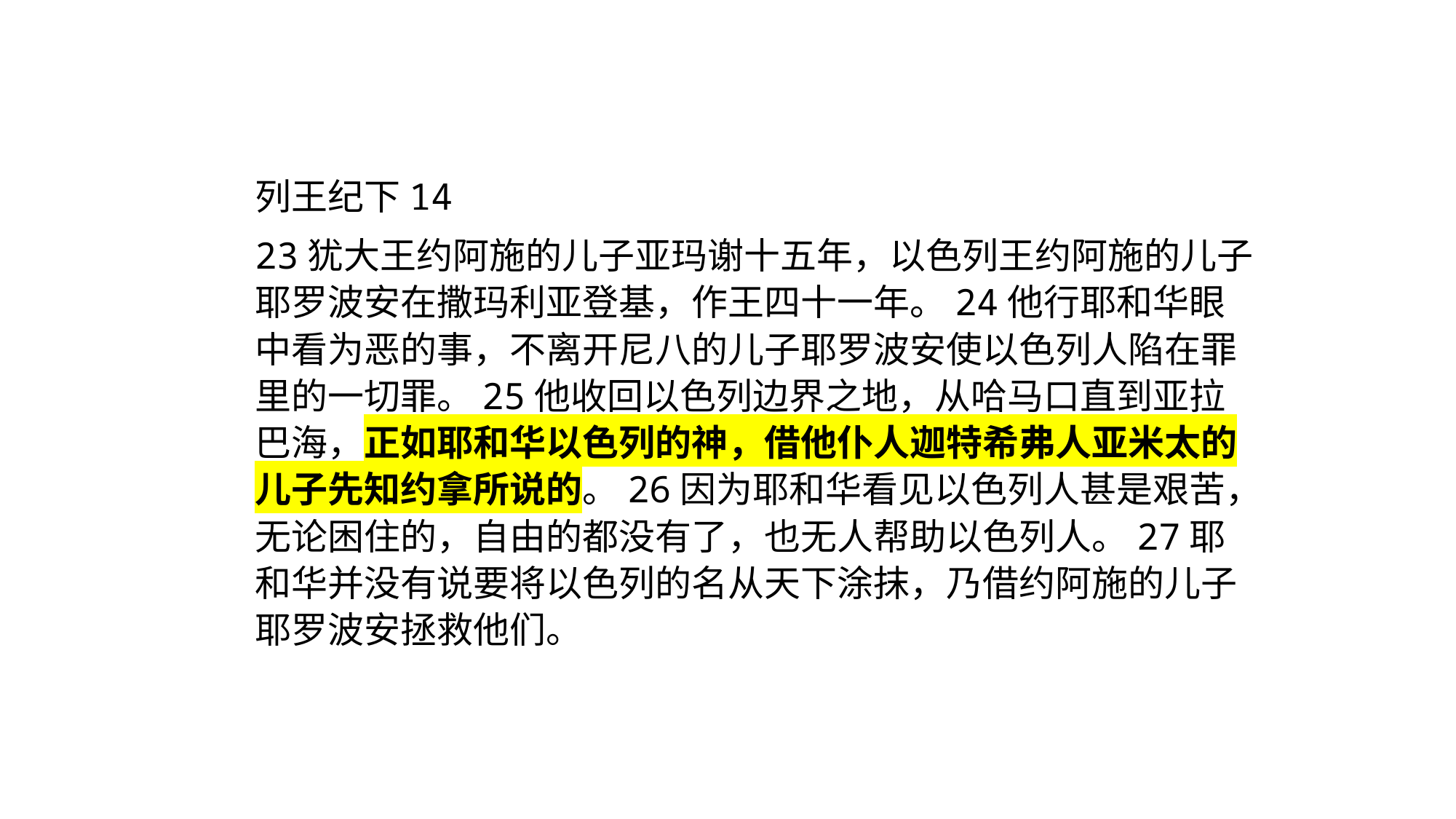

列王纪下14
23犹大王约阿施的儿子亚玛谢十五年，以色列王约阿施的儿子耶罗波安在撒玛利亚登基，作王四十一年。24他行耶和华眼中看为恶的事，不离开尼八的儿子耶罗波安使以色列人陷在罪里的一切罪。25他收回以色列边界之地，从哈马口直到亚拉巴海，正如耶和华以色列的神，借他仆人迦特希弗人亚米太的儿子先知约拿所说的。26因为耶和华看见以色列人甚是艰苦，无论困住的，自由的都没有了，也无人帮助以色列人。27耶和华并没有说要将以色列的名从天下涂抹，乃借约阿施的儿子耶罗波安拯救他们。